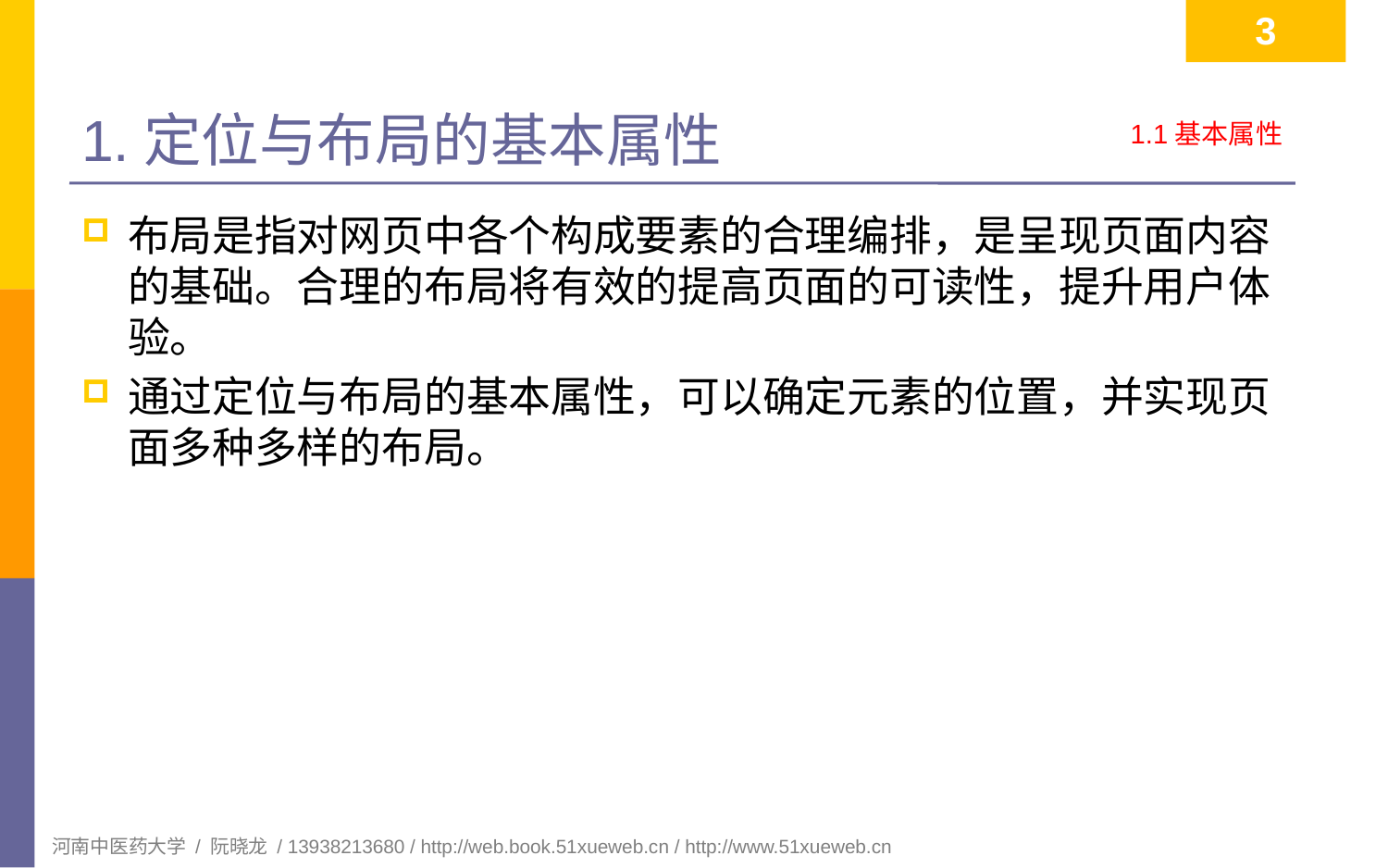

3
# 1.定位与布局的基本属性
1.1基本属性
布局是指对网页中各个构成要素的合理编排，是呈现页面内容的基础。合理的布局将有效的提高页面的可读性，提升用户体验。
通过定位与布局的基本属性，可以确定元素的位置，并实现页面多种多样的布局。